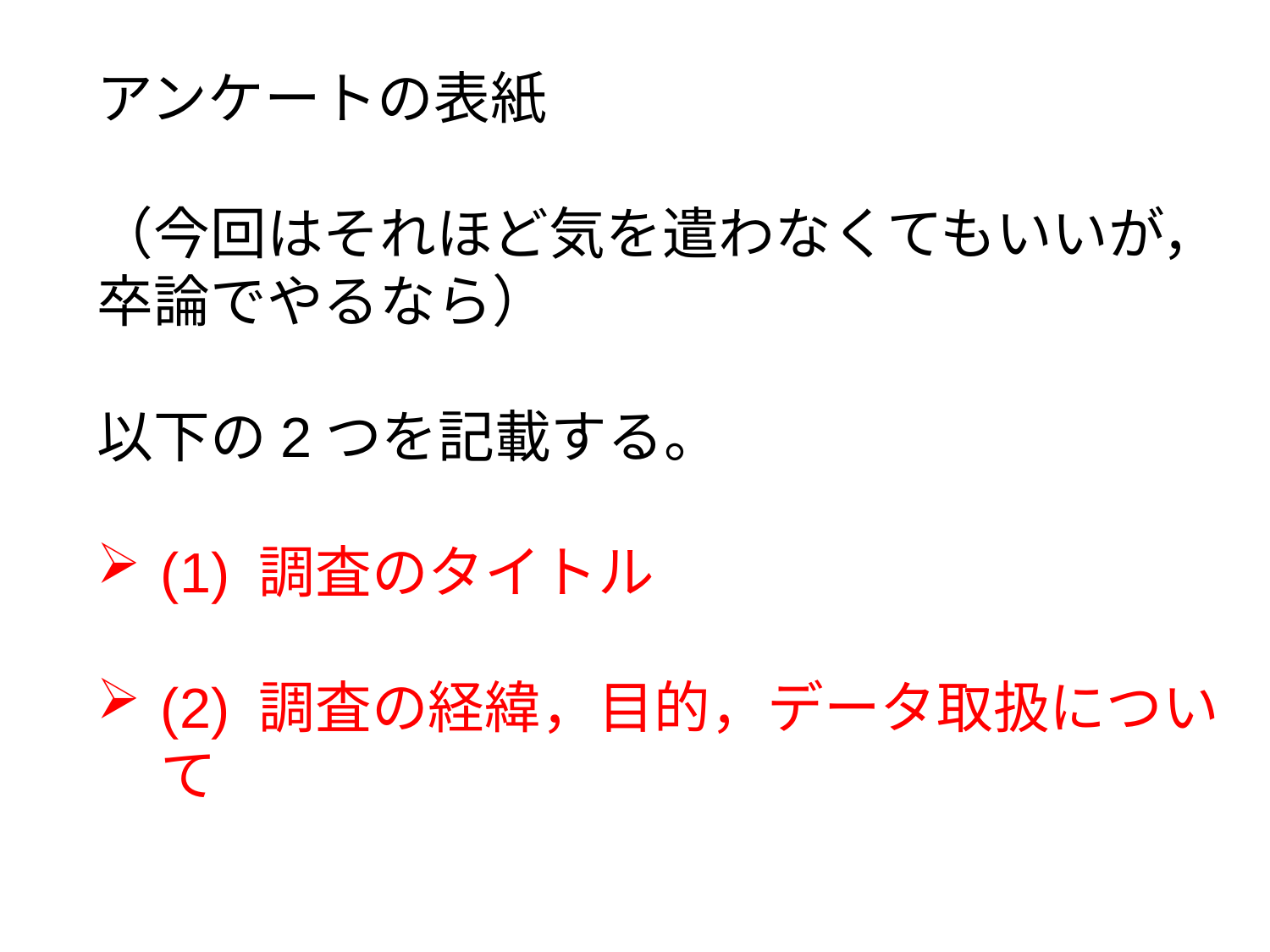

アンケートの表紙

（今回はそれほど気を遣わなくてもいいが，卒論でやるなら）

以下の2つを記載する。

(1) 調査のタイトル

(2) 調査の経緯，目的，データ取扱について